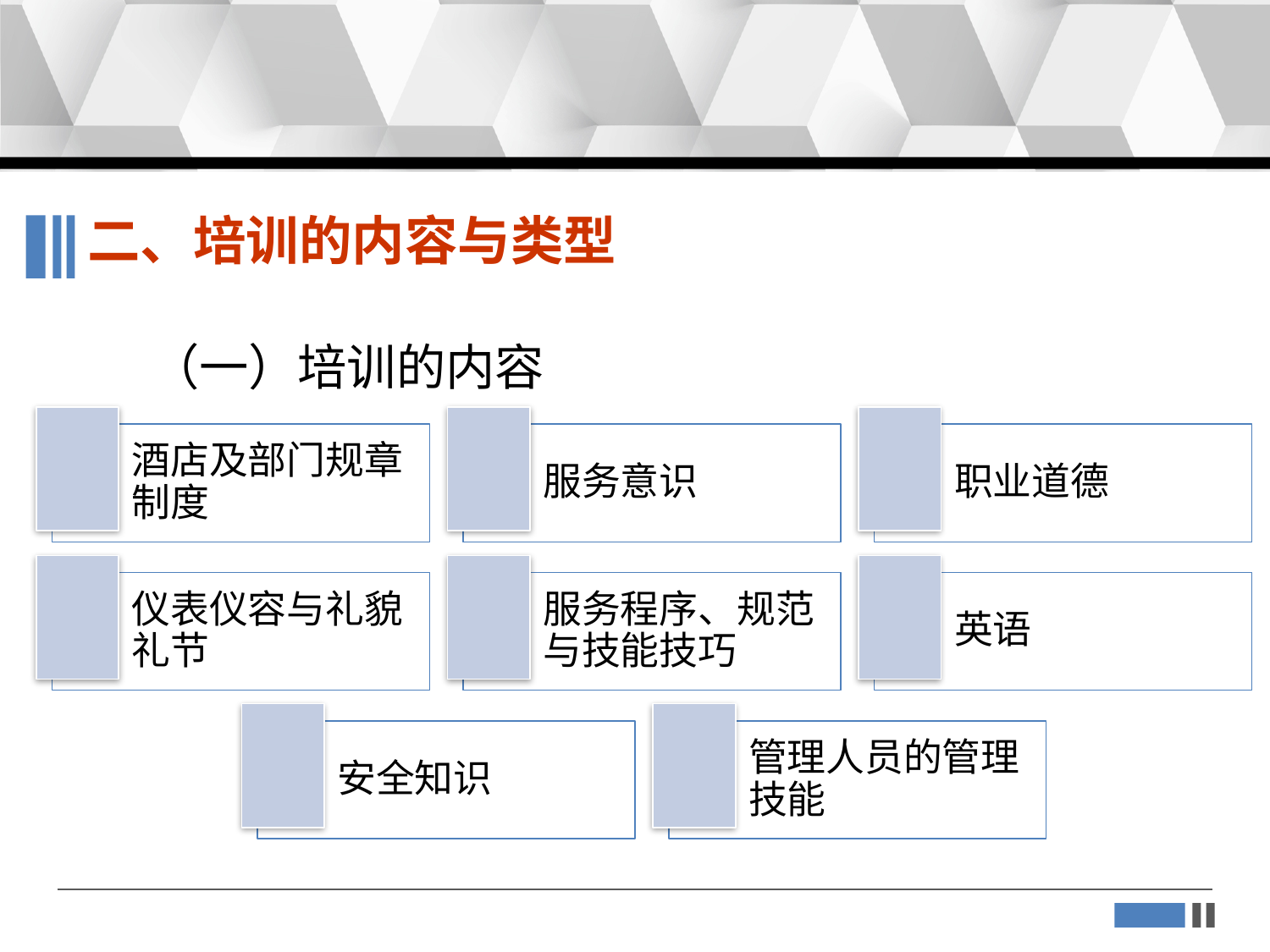

二、培训的内容与类型

（一）培训的内容
酒店及部门规章制度
服务意识
职业道德
仪表仪容与礼貌礼节
服务程序、规范与技能技巧
英语
安全知识
管理人员的管理技能